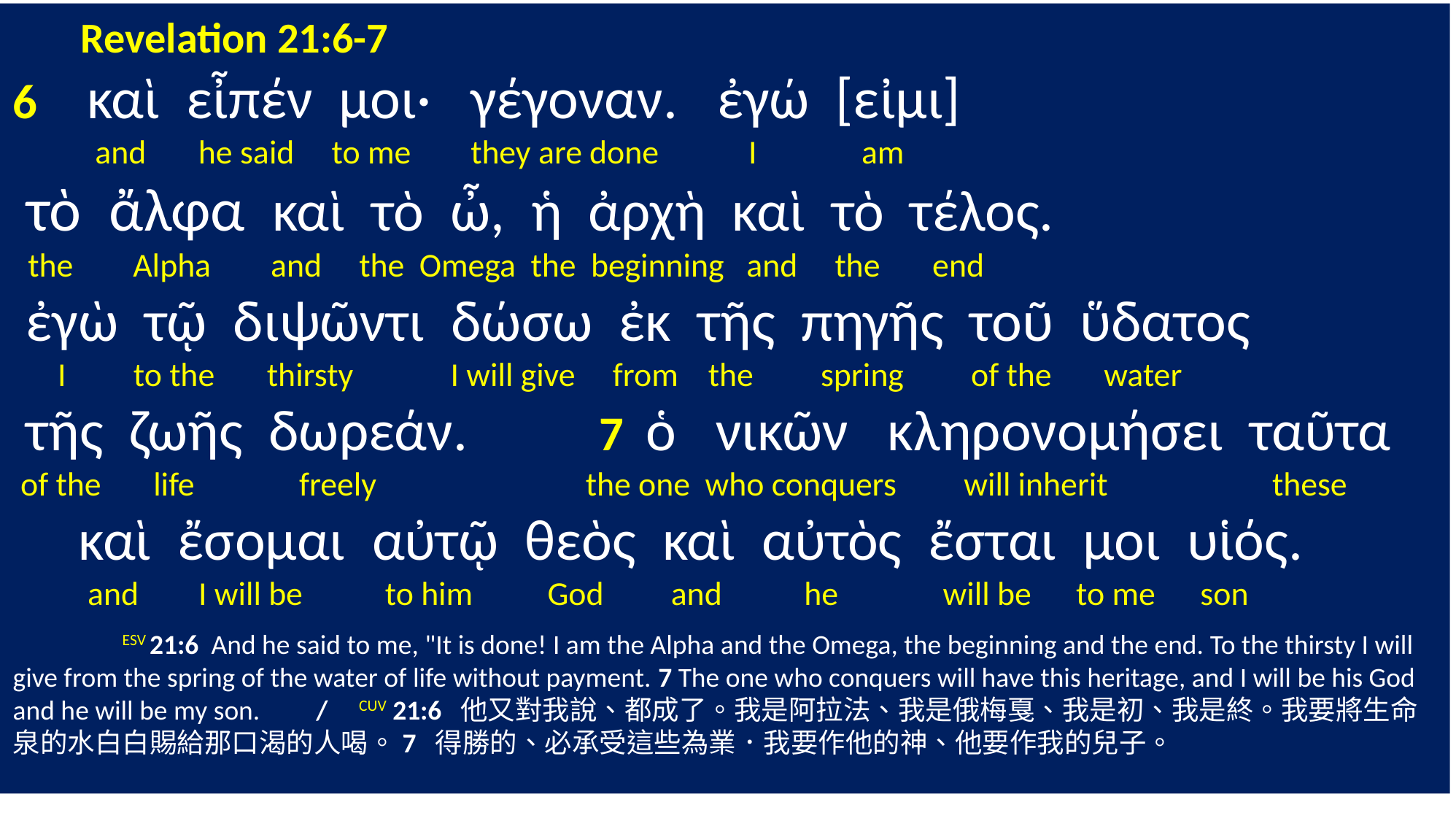

Revelation 21:6-7
6    καὶ  εἶπέν  μοι·   γέγοναν.   ἐγώ  [εἰμι]
           and       he said     to me        they are done            I              am
 τὸ  ἄλφα  καὶ  τὸ  ὦ,  ἡ  ἀρχὴ  καὶ  τὸ  τέλος.
  the        Alpha        and     the  Omega  the  beginning   and     the       end
 ἐγὼ  τῷ  διψῶντι  δώσω  ἐκ  τῆς  πηγῆς  τοῦ  ὕδατος
      I         to the       thirsty             I will give     from    the         spring         of the       water
 τῆς  ζωῆς  δωρεάν.          7  ὁ   νικῶν   κληρονομήσει  ταῦτα
 of the       life              freely                            the one  who conquers         will inherit                      these
     καὶ  ἔσομαι  αὐτῷ  θεὸς  καὶ  αὐτὸς  ἔσται  μοι  υἱός.
          and        I will be           to him          God         and           he              will be      to me      son

	ESV 21:6  And he said to me, "It is done! I am the Alpha and the Omega, the beginning and the end. To the thirsty I will give from the spring of the water of life without payment. 7 The one who conquers will have this heritage, and I will be his God and he will be my son.         /     CUV 21:6  他又對我說、都成了。我是阿拉法、我是俄梅戛、我是初、我是終。我要將生命泉的水白白賜給那口渴的人喝。7  得勝的、必承受這些為業．我要作他的神、他要作我的兒子。